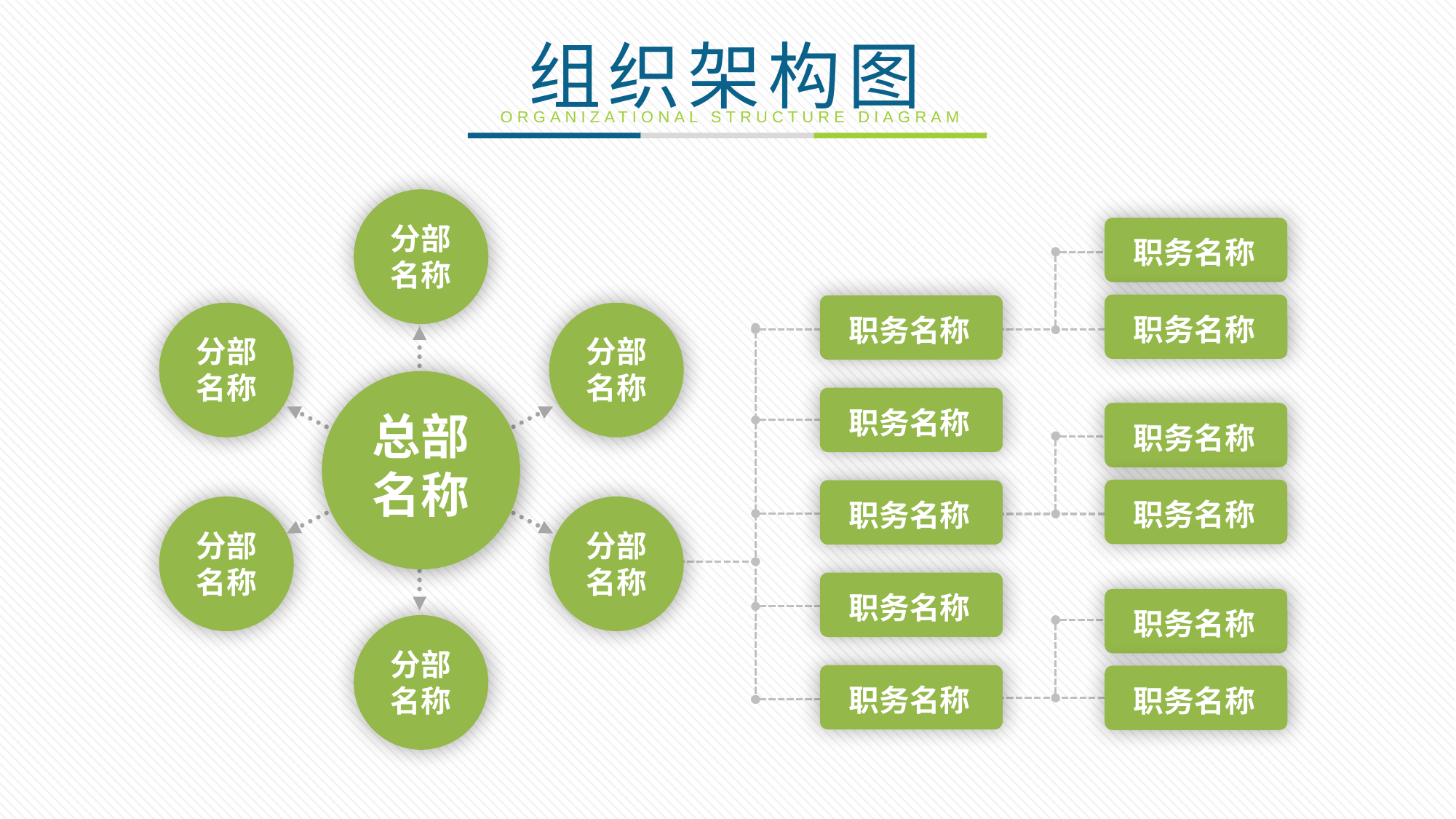

分部
名称

分部
名称

分部
名称

分部
名称

分部
名称

分部
名称

职务名称

职务名称

职务名称

总部
名称

职务名称

职务名称

职务名称

职务名称

职务名称

职务名称

职务名称

职务名称